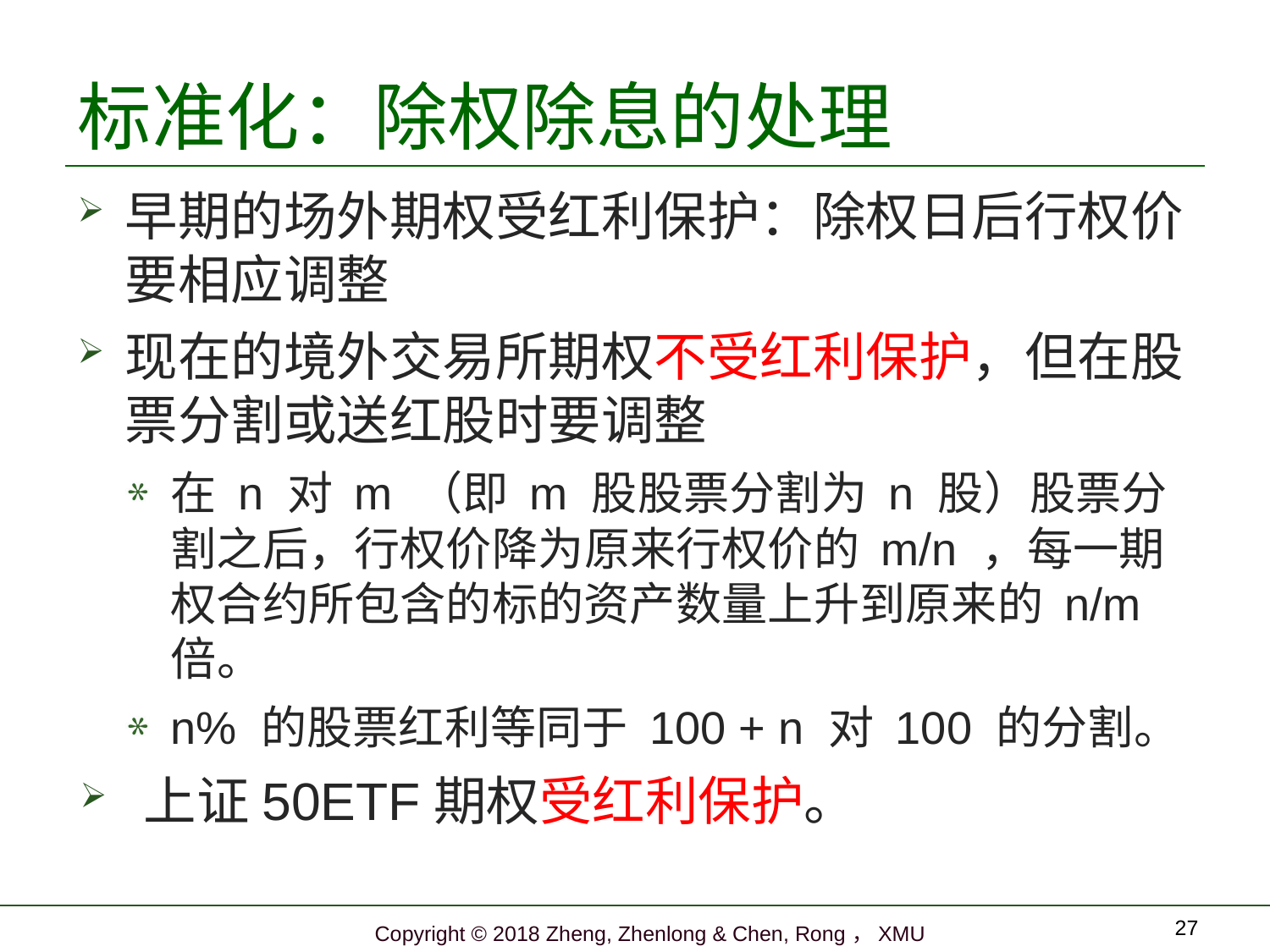

# 标准化：除权除息的处理
早期的场外期权受红利保护：除权日后行权价要相应调整
现在的境外交易所期权不受红利保护，但在股票分割或送红股时要调整
在 n 对 m （即 m 股股票分割为 n 股）股票分割之后，行权价降为原来行权价的 m/n ，每一期权合约所包含的标的资产数量上升到原来的 n/m 倍。
n% 的股票红利等同于 100 + n 对 100 的分割。
上证50ETF期权受红利保护。
27